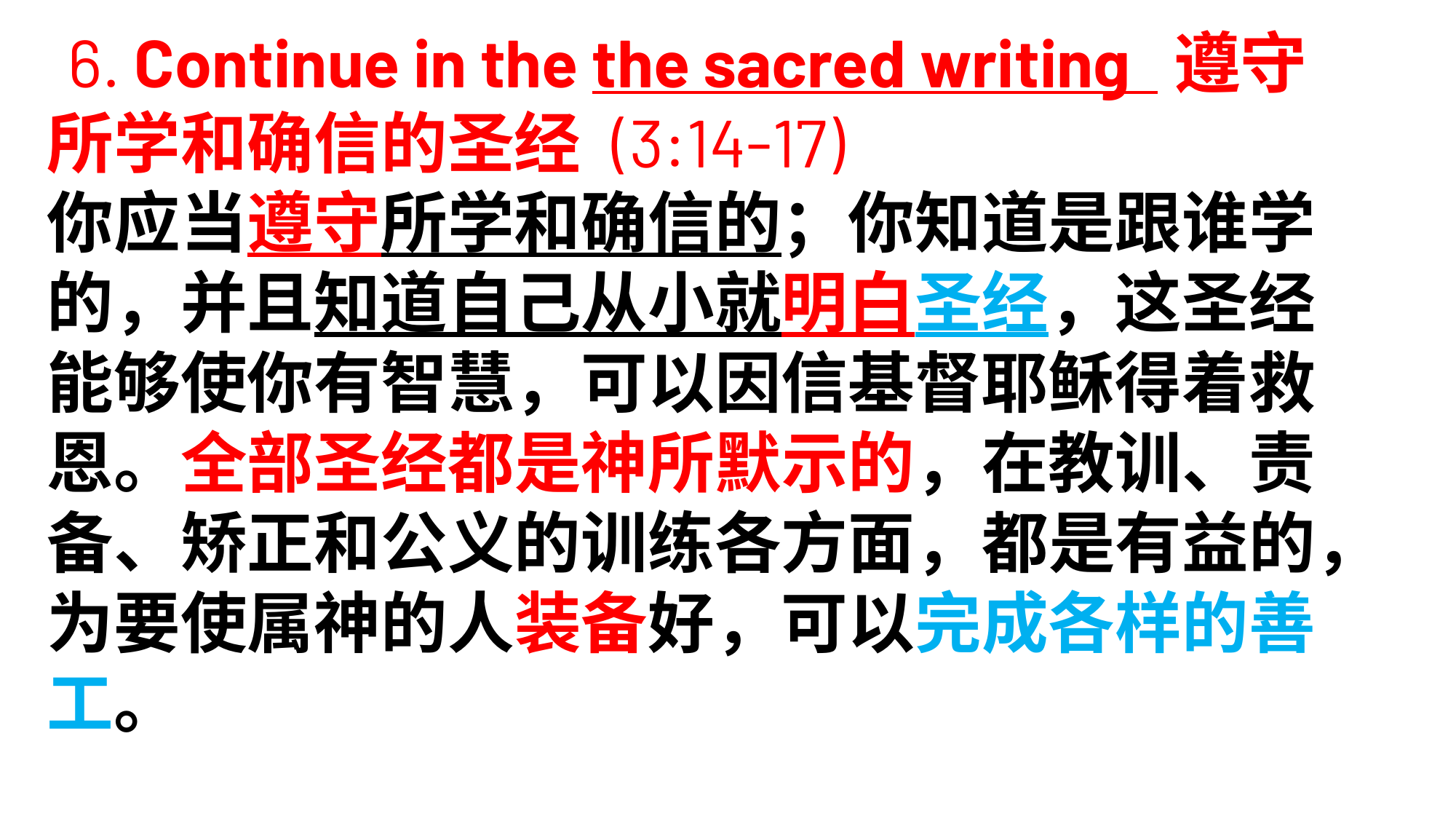

6. Continue in the the sacred writing  遵守所学和确信的圣经 (3:14-17)
你应当遵守所学和确信的；你知道是跟谁学的，并且知道自己从小就明白圣经，这圣经能够使你有智慧，可以因信基督耶稣得着救恩。全部圣经都是神所默示的，在教训、责备、矫正和公义的训练各方面，都是有益的，为要使属神的人装备好，可以完成各样的善工。